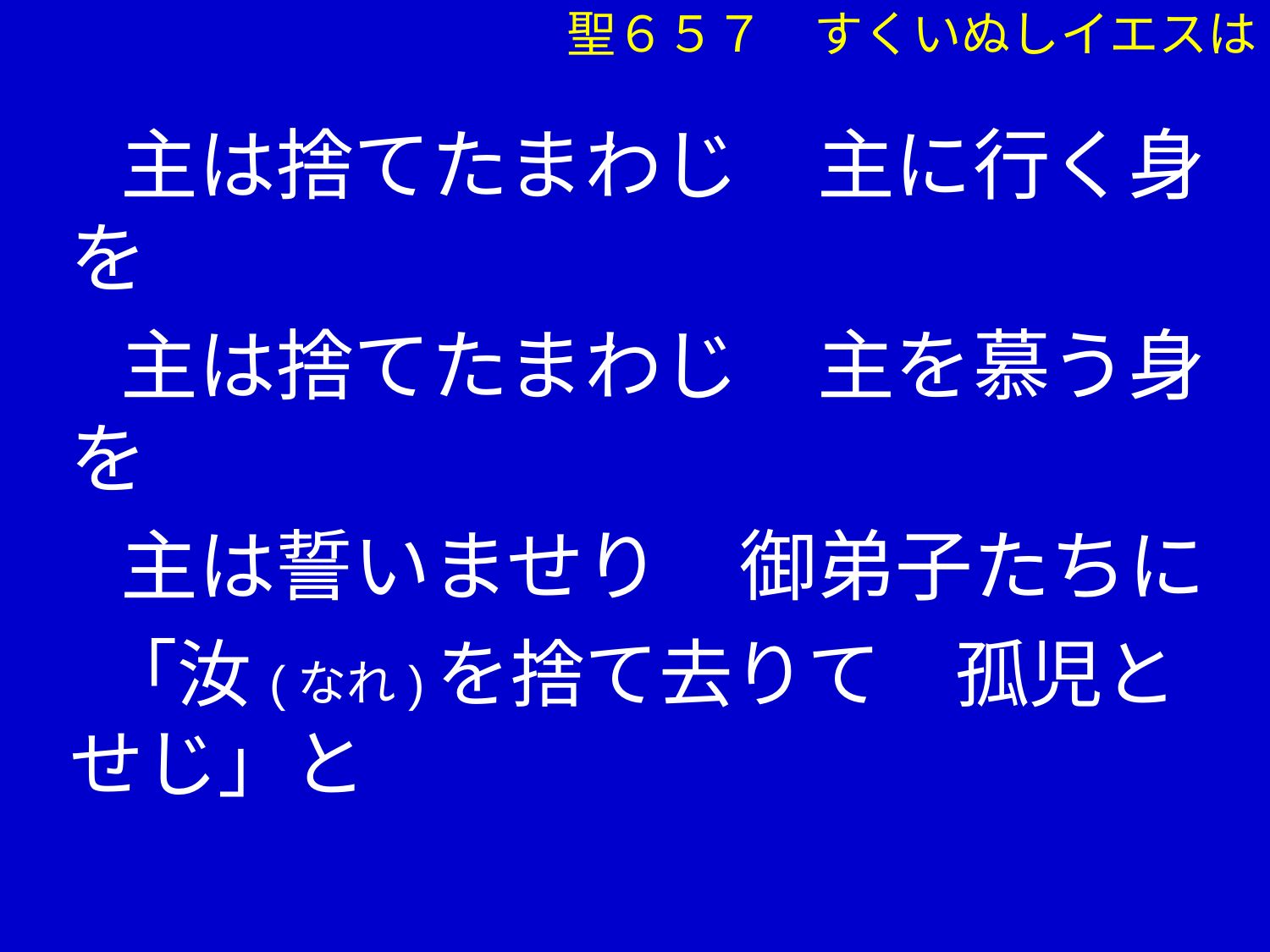

聖６５７　すくいぬしイエスは
　 主は捨てたまわじ　主に行く身を
　 主は捨てたまわじ　主を慕う身を
　 主は誓いませり　御弟子たちに
　「汝(なれ)を捨て去りて　孤児とせじ」と